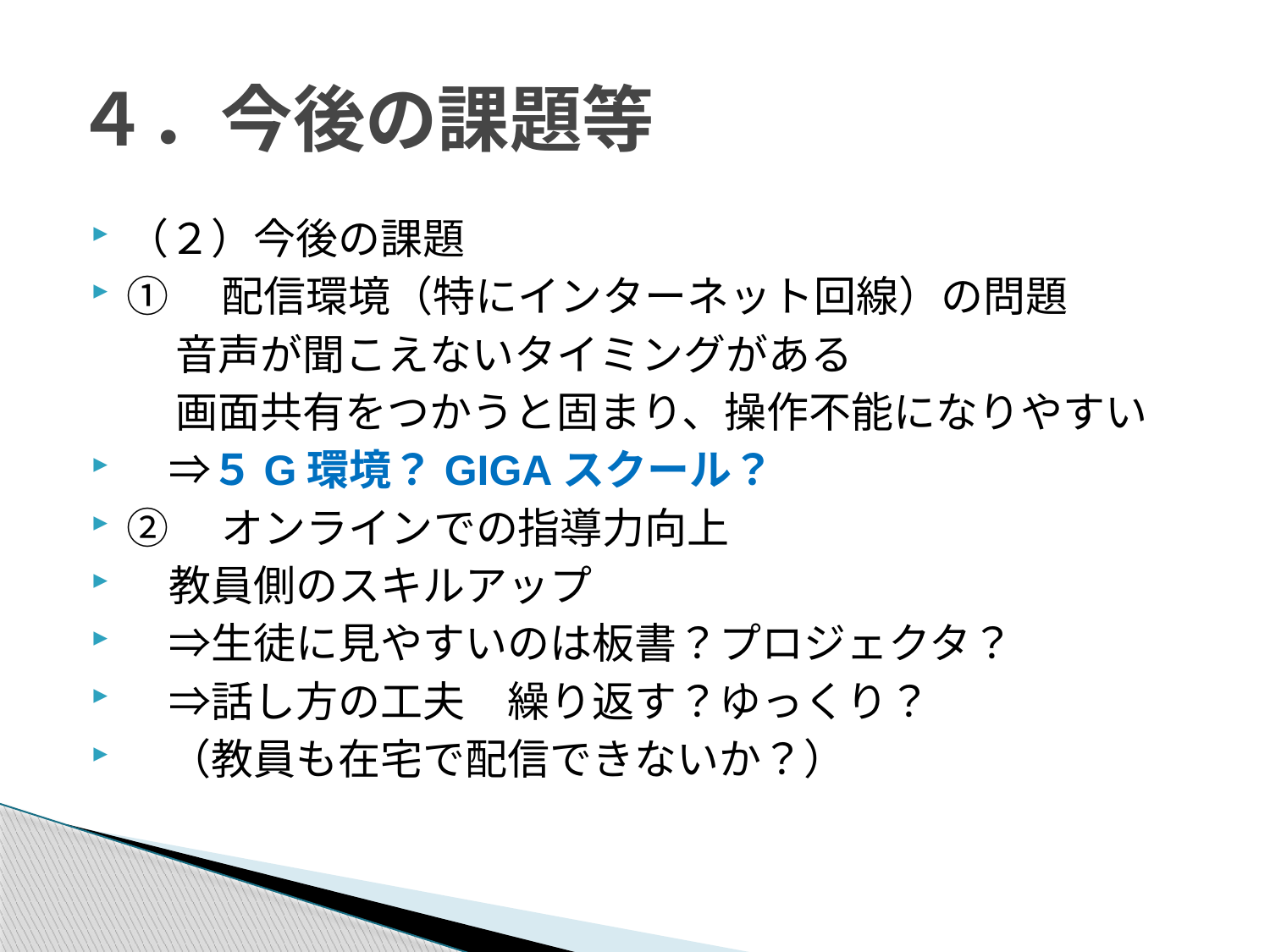

# ４．今後の課題等
（２）今後の課題
①　配信環境（特にインターネット回線）の問題
　　音声が聞こえないタイミングがある
　　画面共有をつかうと固まり、操作不能になりやすい
　⇒５G環境？GIGAスクール？
②　オンラインでの指導力向上
　教員側のスキルアップ
　⇒生徒に見やすいのは板書？プロジェクタ？
　⇒話し方の工夫　繰り返す？ゆっくり？
　（教員も在宅で配信できないか？）